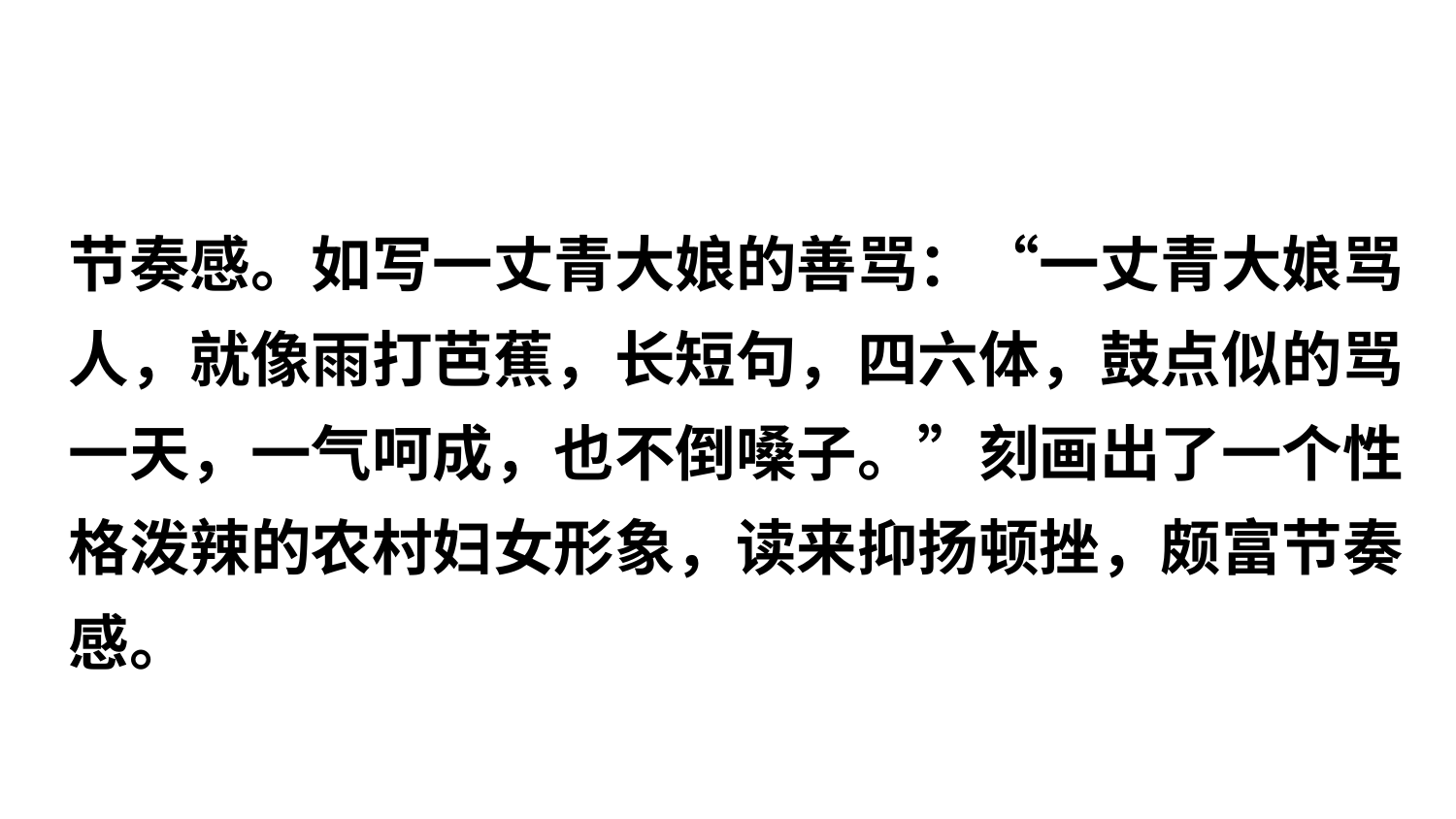

节奏感。如写一丈青大娘的善骂：“一丈青大娘骂人，就像雨打芭蕉，长短句，四六体，鼓点似的骂一天，一气呵成，也不倒嗓子。”刻画出了一个性格泼辣的农村妇女形象，读来抑扬顿挫，颇富节奏感。